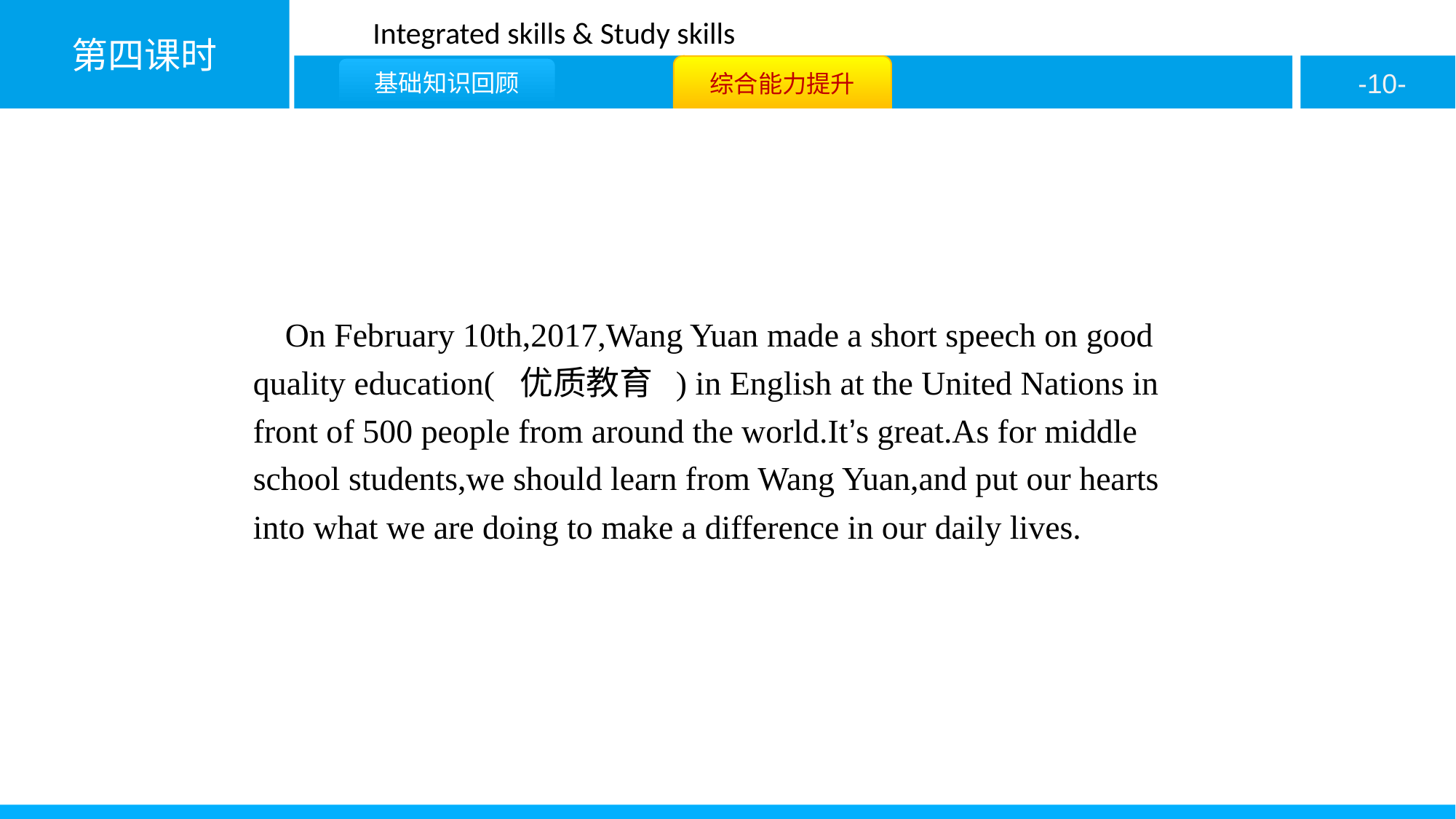

On February 10th,2017,Wang Yuan made a short speech on good quality education(  优质教育  ) in English at the United Nations in front of 500 people from around the world.It’s great.As for middle school students,we should learn from Wang Yuan,and put our hearts into what we are doing to make a difference in our daily lives.